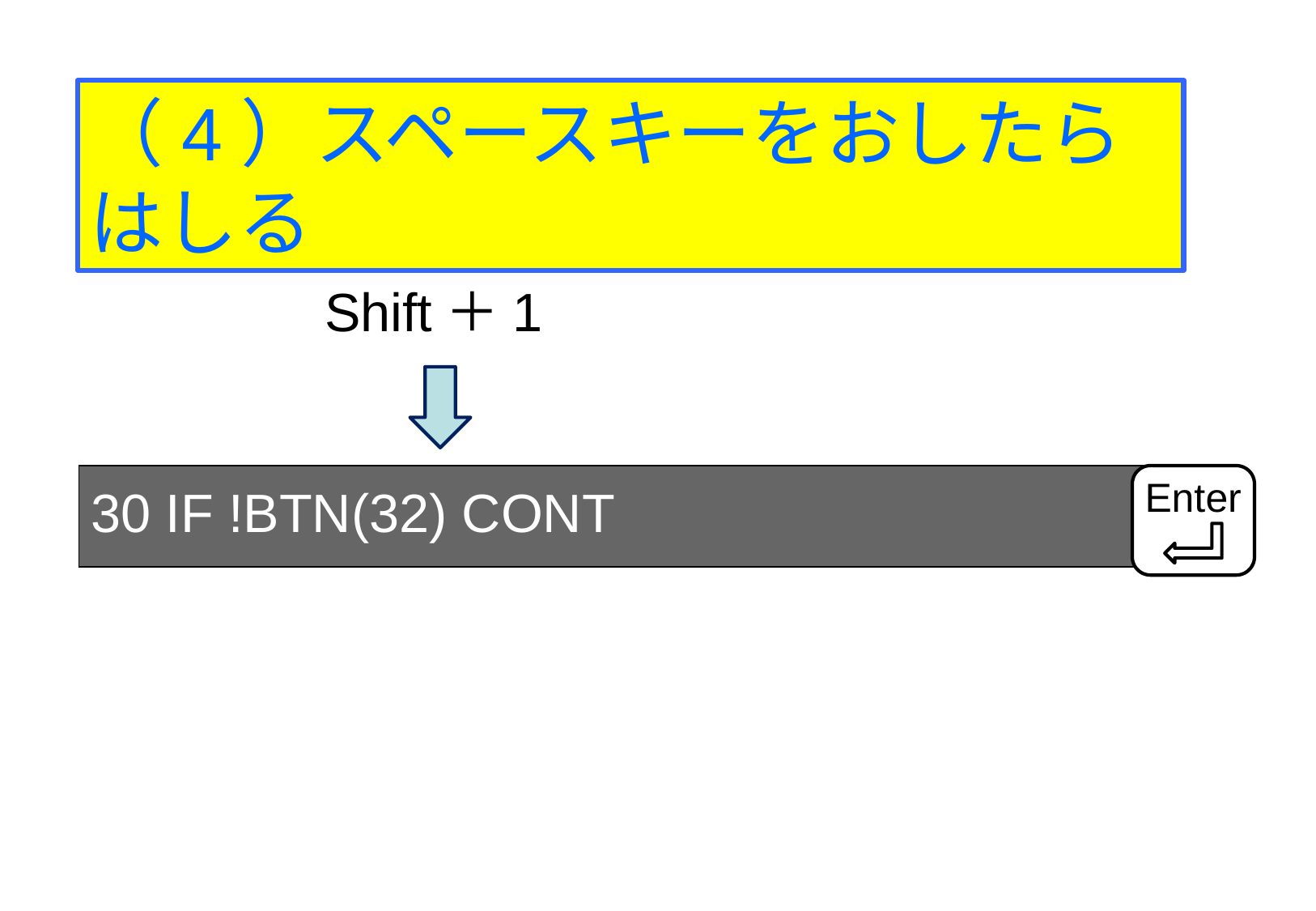

（4）スペースキーをおしたらはしる
Shift＋1

30 IF !BTN(32) CONT

Enter